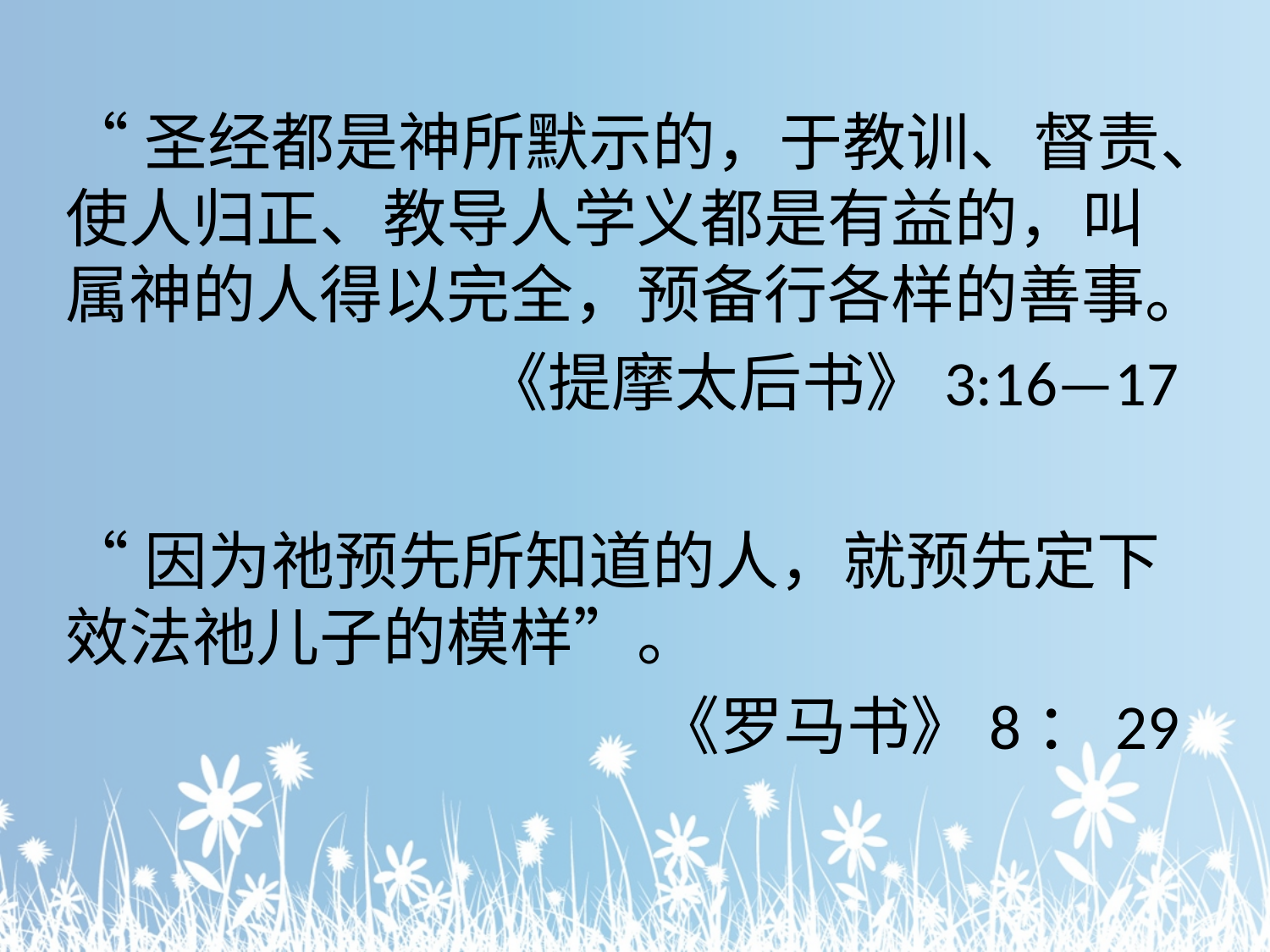

“圣经都是神所默示的，于教训、督责、使人归正、教导人学义都是有益的，叫属神的人得以完全，预备行各样的善事。
《提摩太后书》3:16—17

“因为祂预先所知道的人，就预先定下效法祂儿子的模样”。
《罗马书》8：29